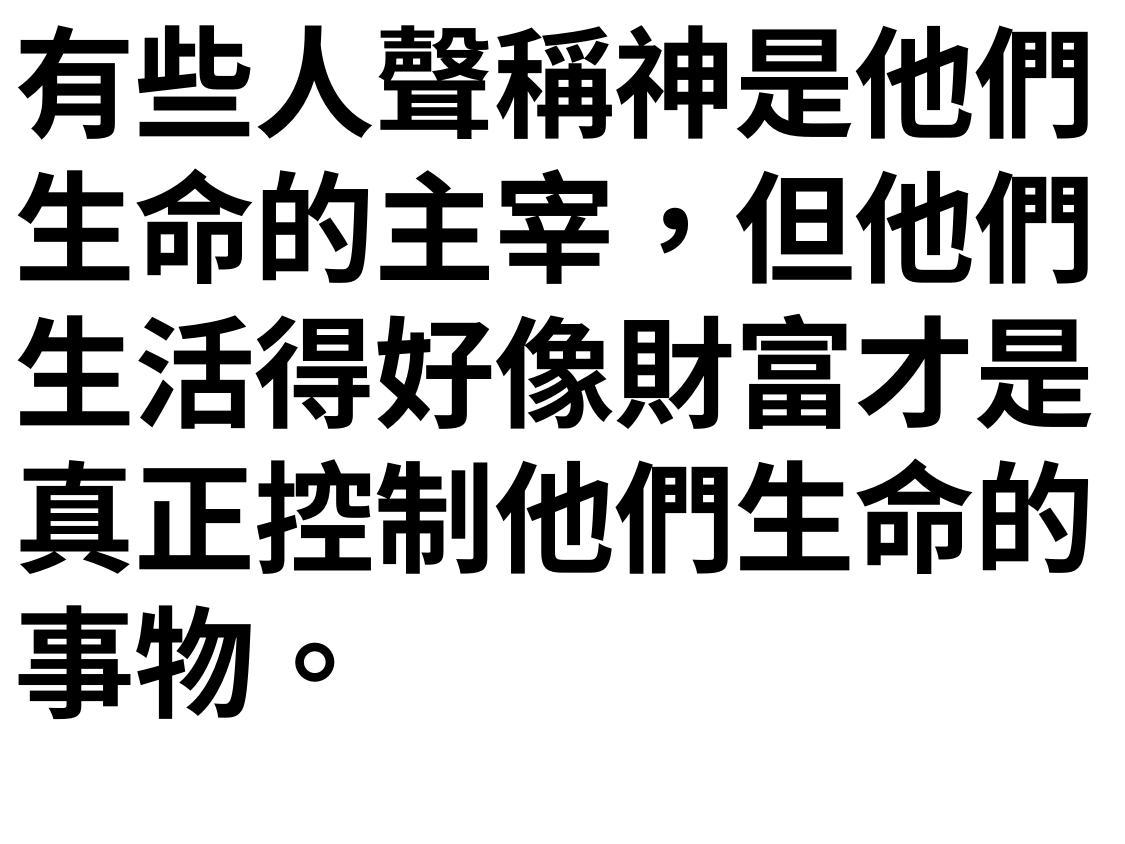

有些人聲稱神是他們生命的主宰，但他們生活得好像財富才是真正控制他們生命的事物。